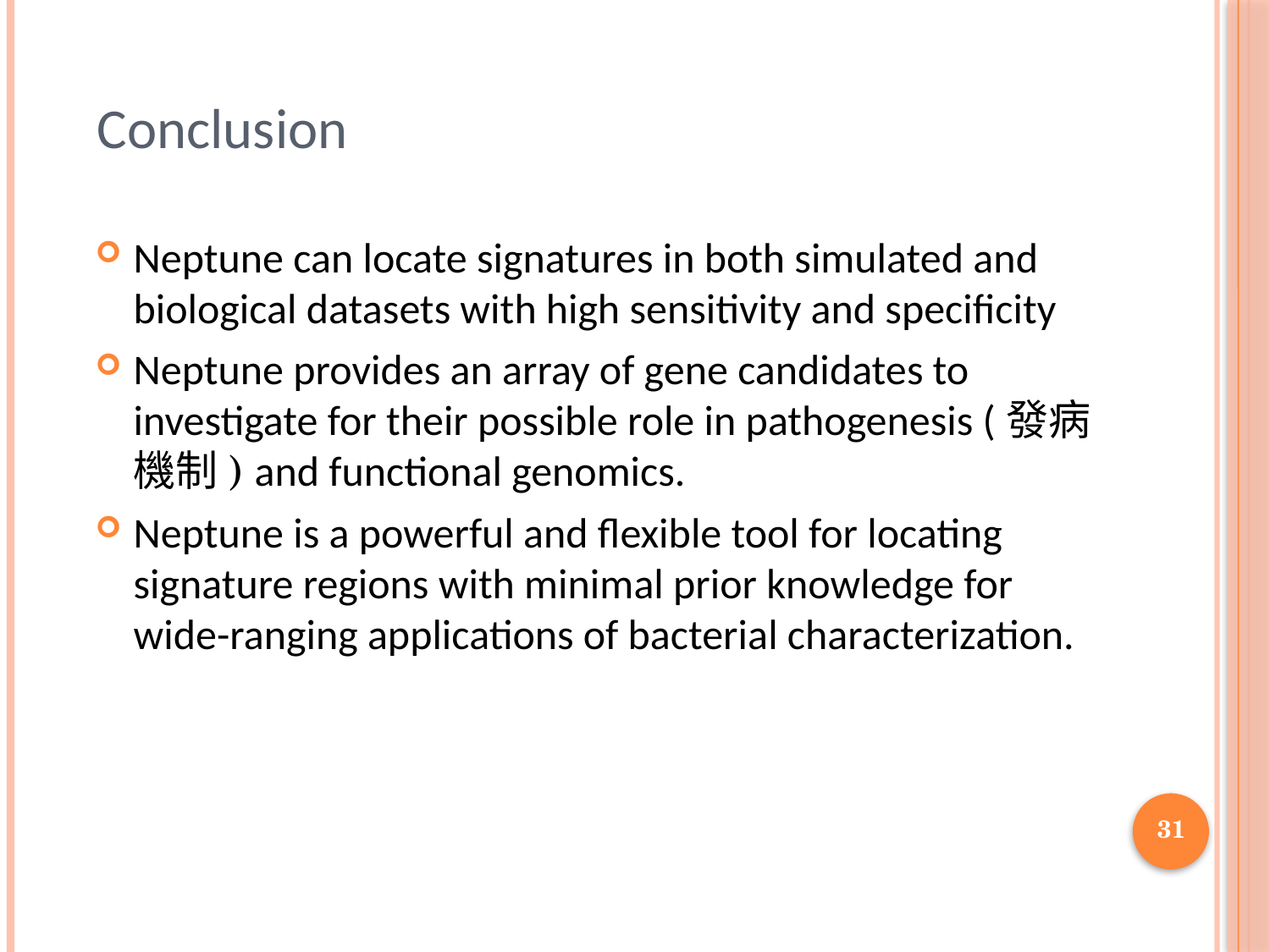

Conclusion
Neptune can locate signatures in both simulated and biological datasets with high sensitivity and specificity
Neptune provides an array of gene candidates to investigate for their possible role in pathogenesis (發病機制) and functional genomics.
Neptune is a powerful and flexible tool for locating signature regions with minimal prior knowledge for wide-ranging applications of bacterial characterization.
31